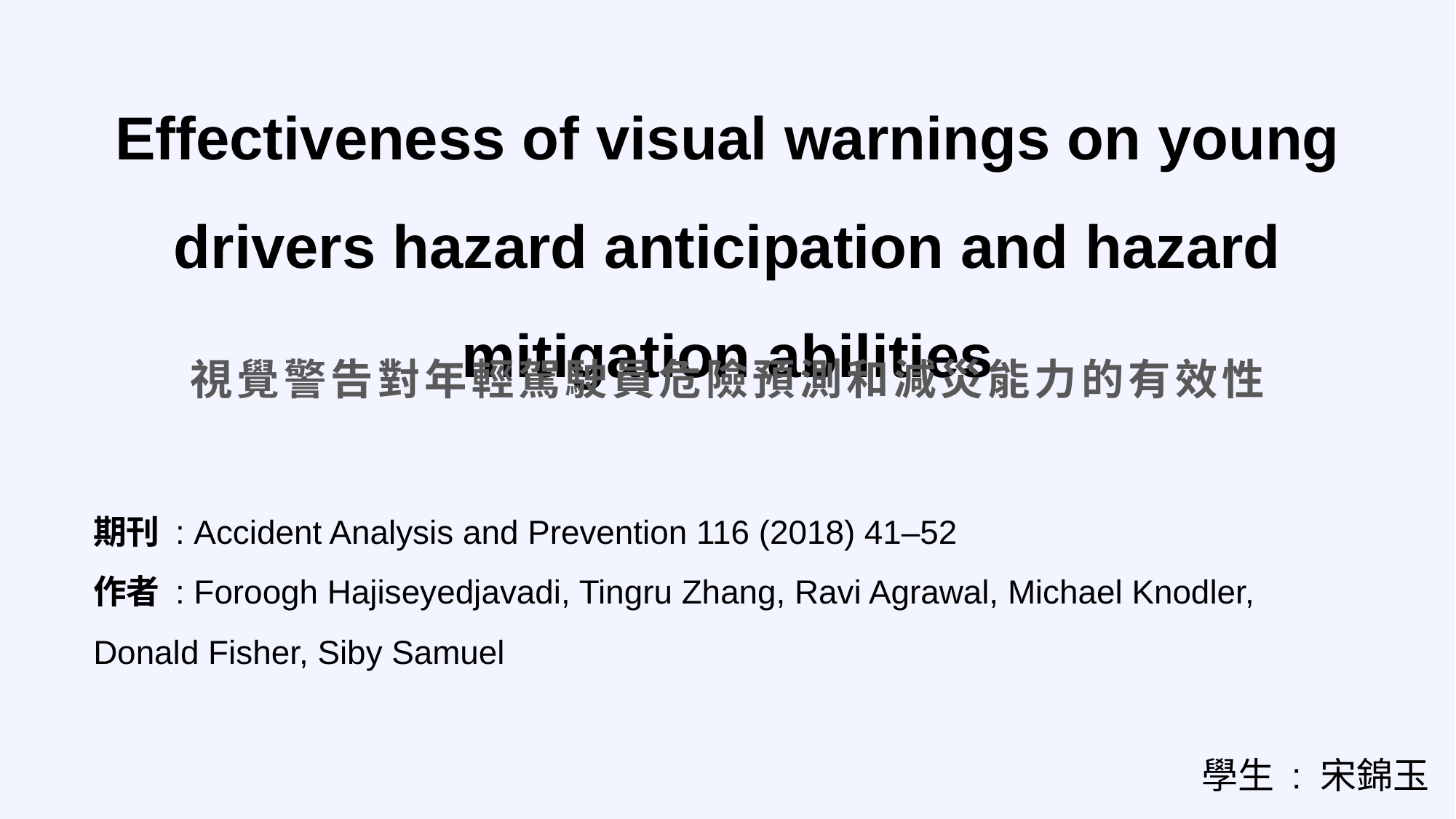

Effectiveness of visual warnings on young drivers hazard anticipation and hazard mitigation abilities
視覺警告對年輕駕駛員危險預測和減災能力的有效性
期刊 : Accident Analysis and Prevention 116 (2018) 41–52
作者 : Foroogh Hajiseyedjavadi, Tingru Zhang, Ravi Agrawal, Michael Knodler,
Donald Fisher, Siby Samuel
學生 : 宋錦玉